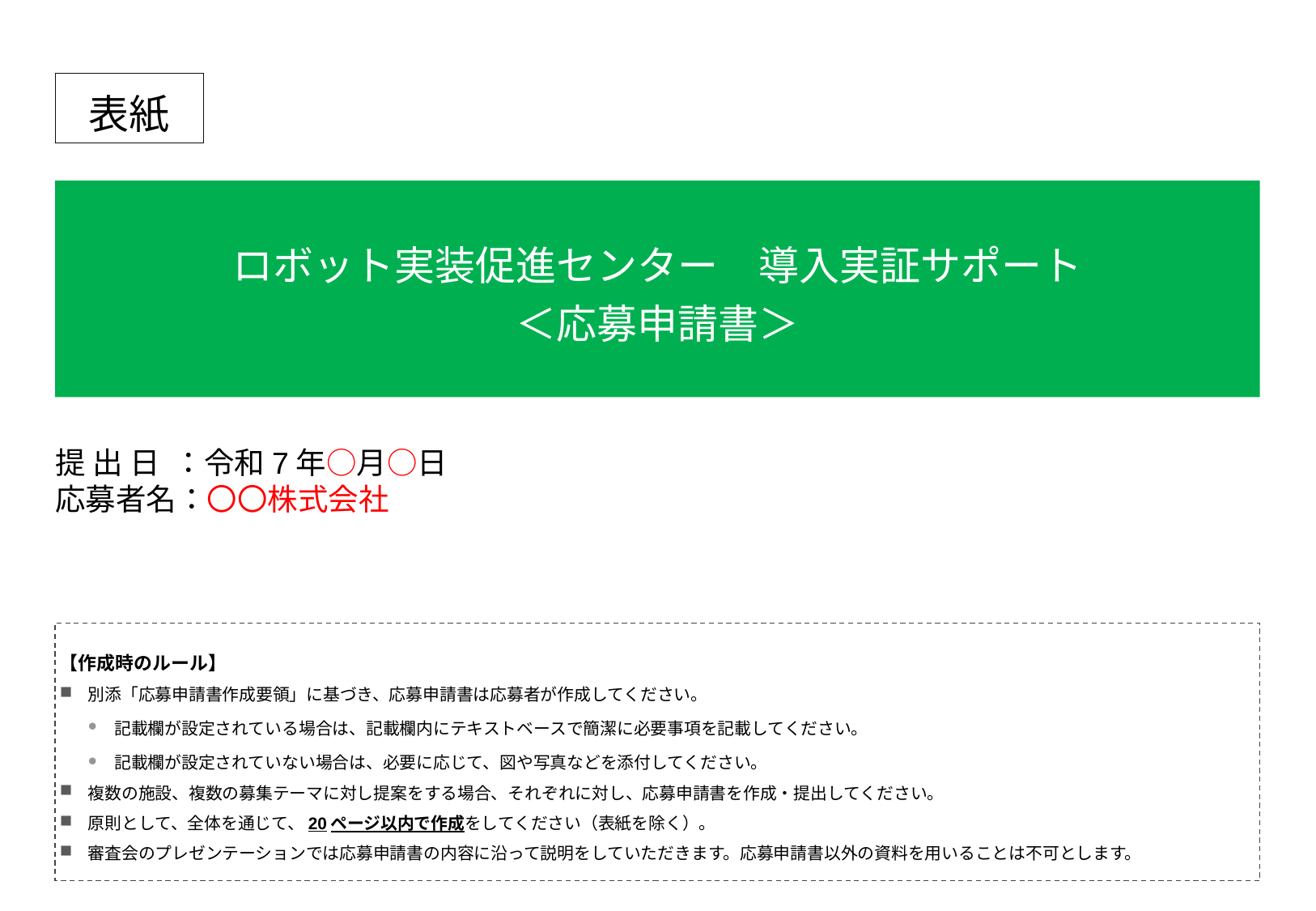

表紙
ロボット実装促進センター　導入実証サポート
＜応募申請書＞
提 出 日  ：令和7年○月○日
応募者名：〇〇株式会社
【作成時のルール】
別添「応募申請書作成要領」に基づき、応募申請書は応募者が作成してください。
記載欄が設定されている場合は、記載欄内にテキストベースで簡潔に必要事項を記載してください。
記載欄が設定されていない場合は、必要に応じて、図や写真などを添付してください。
複数の施設、複数の募集テーマに対し提案をする場合、それぞれに対し、応募申請書を作成・提出してください。
原則として、全体を通じて、20ページ以内で作成をしてください（表紙を除く）。
審査会のプレゼンテーションでは応募申請書の内容に沿って説明をしていただきます。応募申請書以外の資料を用いることは不可とします。